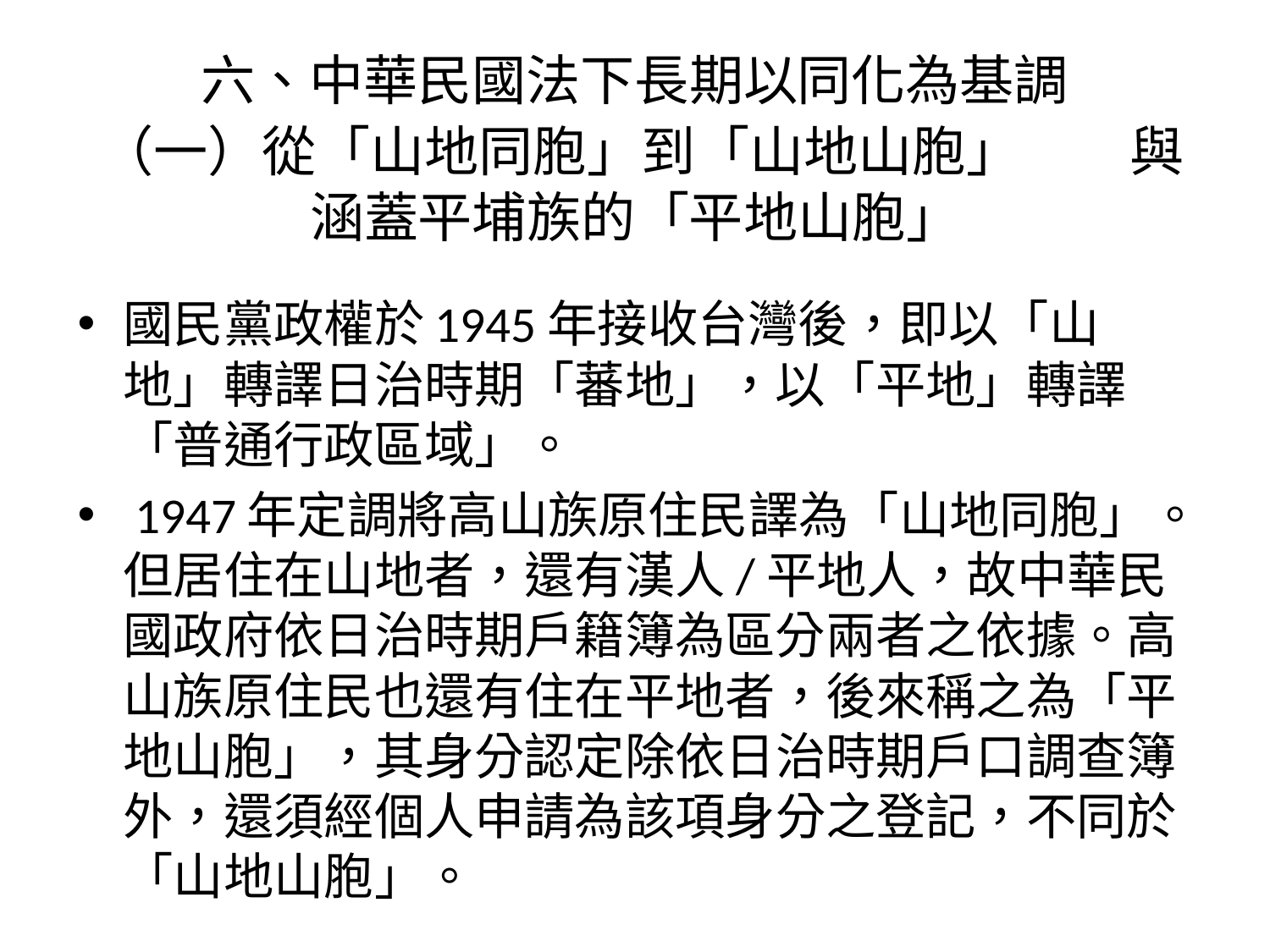

# 六、中華民國法下長期以同化為基調 （一）從「山地同胞」到「山地山胞」         與涵蓋平埔族的「平地山胞」
國民黨政權於1945年接收台灣後，即以「山地」轉譯日治時期「蕃地」，以「平地」轉譯「普通行政區域」。
 1947年定調將高山族原住民譯為「山地同胞」。但居住在山地者，還有漢人/平地人，故中華民國政府依日治時期戶籍簿為區分兩者之依據。高山族原住民也還有住在平地者，後來稱之為「平地山胞」，其身分認定除依日治時期戶口調查簿外，還須經個人申請為該項身分之登記，不同於「山地山胞」。